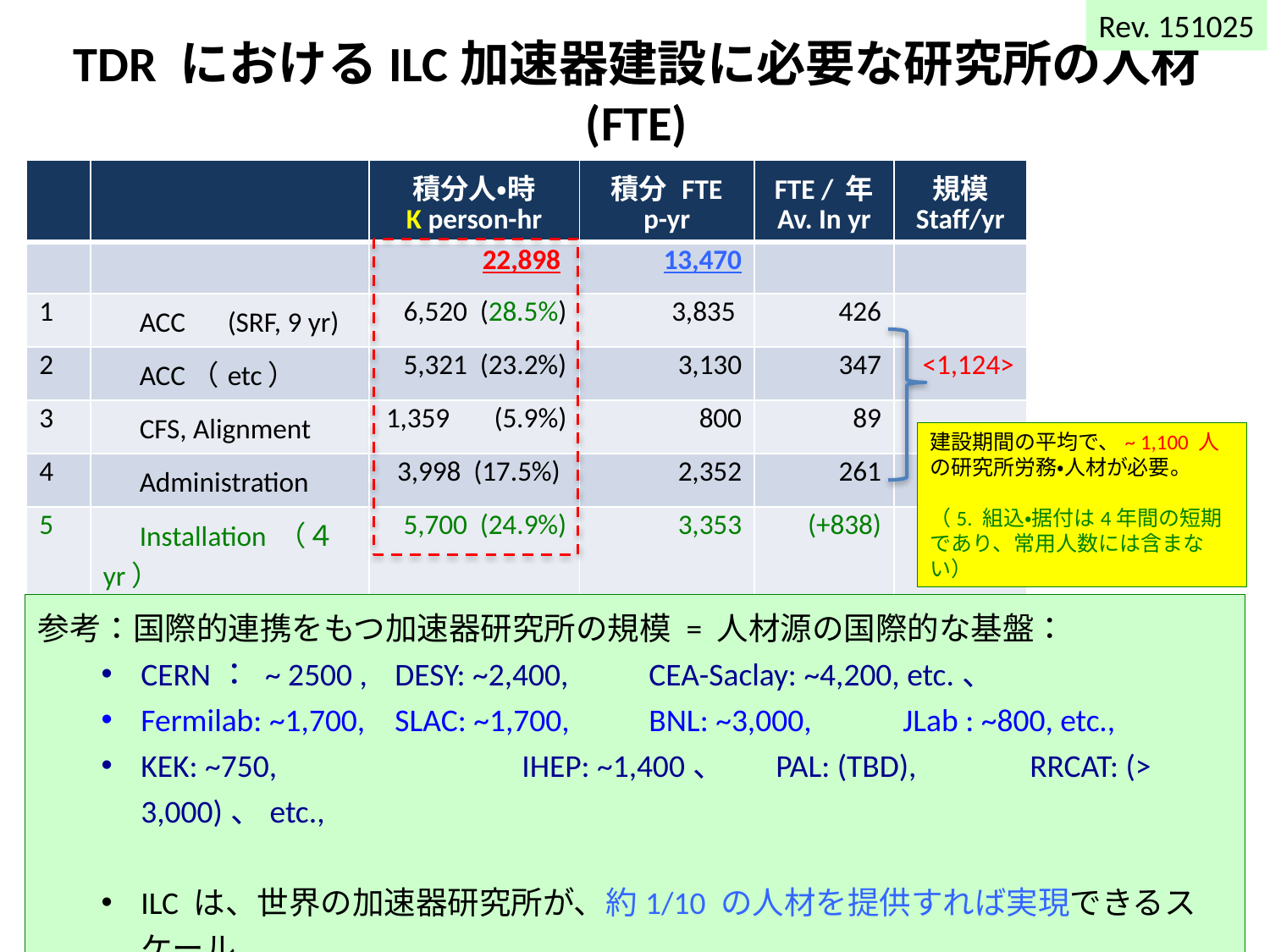

Rev. 151025
# TDR におけるILC加速器建設に必要な研究所の人材 (FTE)
|  |  | 積分人・時 K person-hr | 積分 FTE p-yr | FTE / 年 Av. In yr | 規模 Staff/yr |
| --- | --- | --- | --- | --- | --- |
|  |  | 22,898 | 13,470 |  |  |
| 1 | ACC　(SRF, 9 yr) | 6,520 (28.5%) | 3,835 | 426 |  |
| 2 | ACC（etc） | 5,321 (23.2%) | 3,130 | 347 | <1,124> |
| 3 | CFS, Alignment | 1,359 (5.9%) | 800 | 89 |  |
| 4 | Administration | 3,998 (17.5%) | 2,352 | 261 |  |
| 5 | Installation （４ yr） | 5,700 (24.9%) | 3,353 | (+838) |  |

28.5%
28%

建設期間の平均で、~ 1,100 人の研究所労務・人材が必要。

（5. 組込・据付は4年間の短期であり、常用人数には含まない）
参考：国際的連携をもつ加速器研究所の規模 = 人材源の国際的な基盤：
CERN： ~ 2500 , 	DESY: ~2,400, 	CEA-Saclay: ~4,200, etc.、
Fermilab: ~1,700, 	SLAC: ~1,700, 	BNL: ~3,000, 	JLab : ~800, etc.,
KEK: ~750,  		IHEP: ~1,400、	PAL: (TBD), 	RRCAT: (> 3,000)、etc.,

ILC は、世界の加速器研究所が、約1/10 の人材を提供すれば実現できるスケール
ILC can be built with contribution with a level of ~ 1/10 human resource from them.
AY-2015/11/17b
ILC加速器建設への人材
12